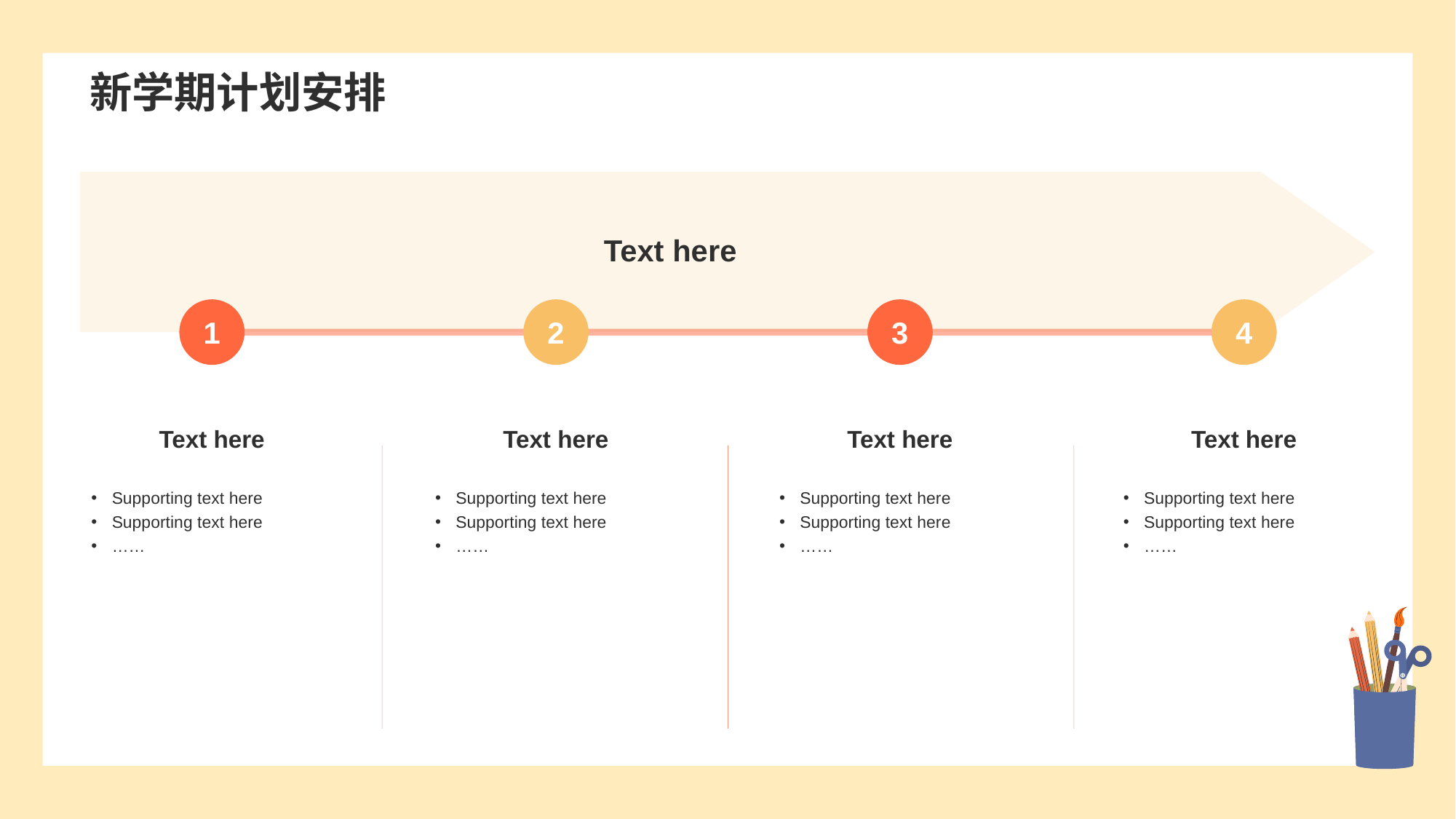

# 新学期计划安排
Text here
1
2
3
4
Text here
Text here
Text here
Text here
Supporting text here
Supporting text here
……

Supporting text here
Supporting text here
……
Supporting text here
Supporting text here
……
Supporting text here
Supporting text here
……